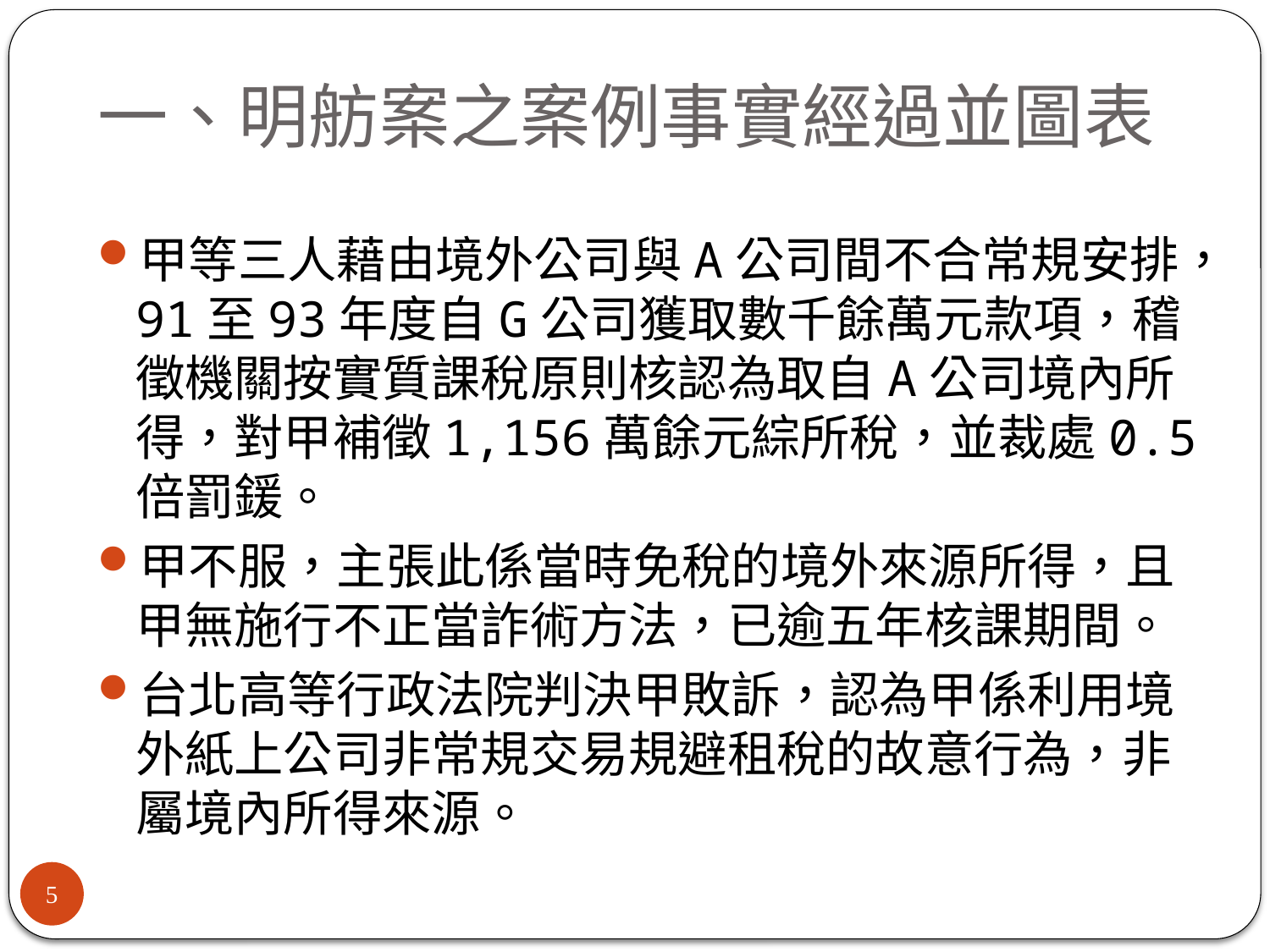

# 一、明舫案之案例事實經過並圖表
甲等三人藉由境外公司與A公司間不合常規安排，91至93年度自G公司獲取數千餘萬元款項，稽徵機關按實質課稅原則核認為取自A公司境內所得，對甲補徵1,156萬餘元綜所稅，並裁處0.5倍罰鍰。
甲不服，主張此係當時免稅的境外來源所得，且甲無施行不正當詐術方法，已逾五年核課期間。
台北高等行政法院判決甲敗訴，認為甲係利用境外紙上公司非常規交易規避租稅的故意行為，非屬境內所得來源。
5